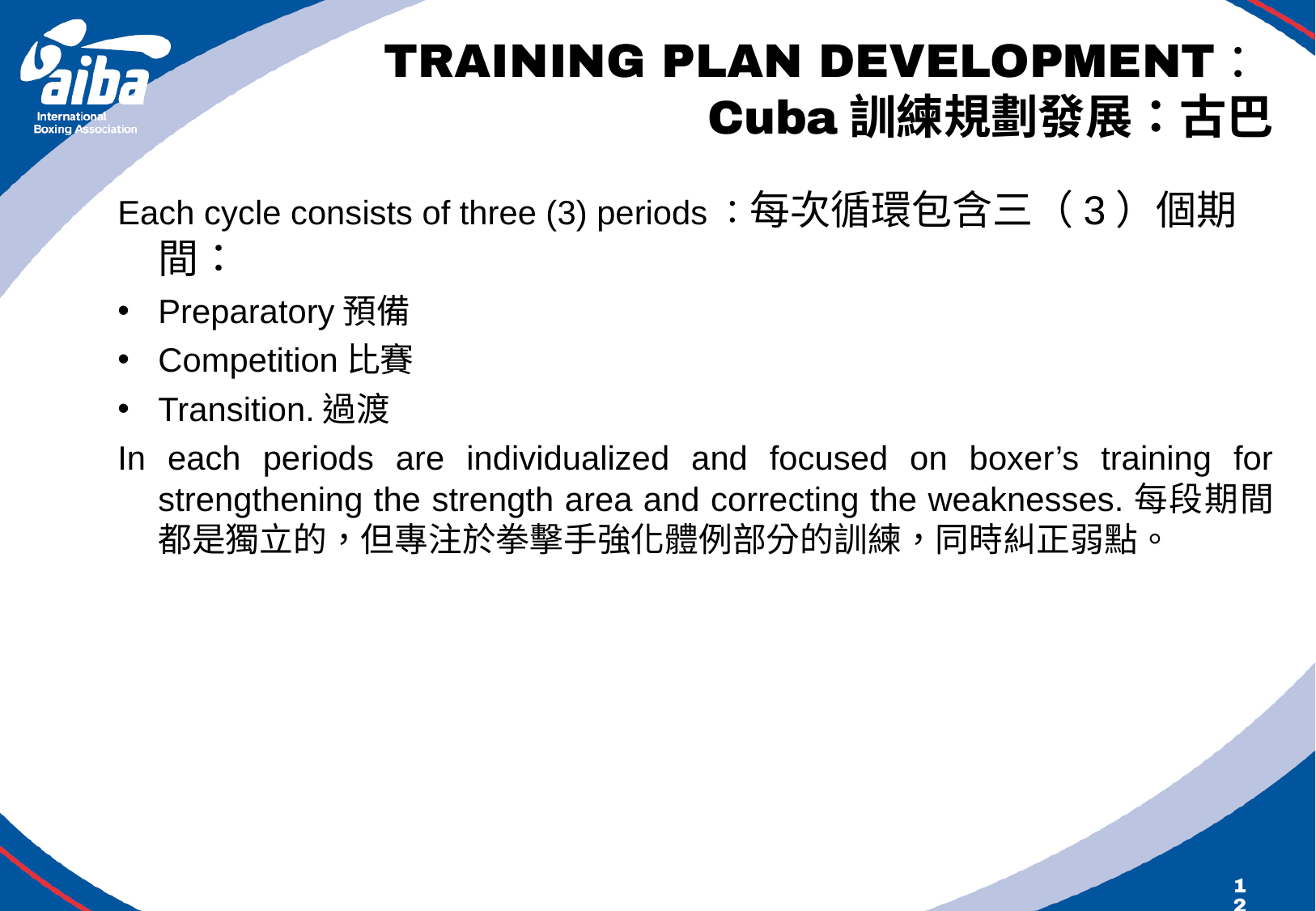

# TRAINING PLAN DEVELOPMENT： Cuba訓練規劃發展：古巴
Each cycle consists of three (3) periods：每次循環包含三（3）個期間：
Preparatory預備
Competition比賽
Transition.過渡
In each periods are individualized and focused on boxer’s training for strengthening the strength area and correcting the weaknesses.每段期間都是獨立的，但專注於拳擊手強化體例部分的訓練，同時糾正弱點。

124